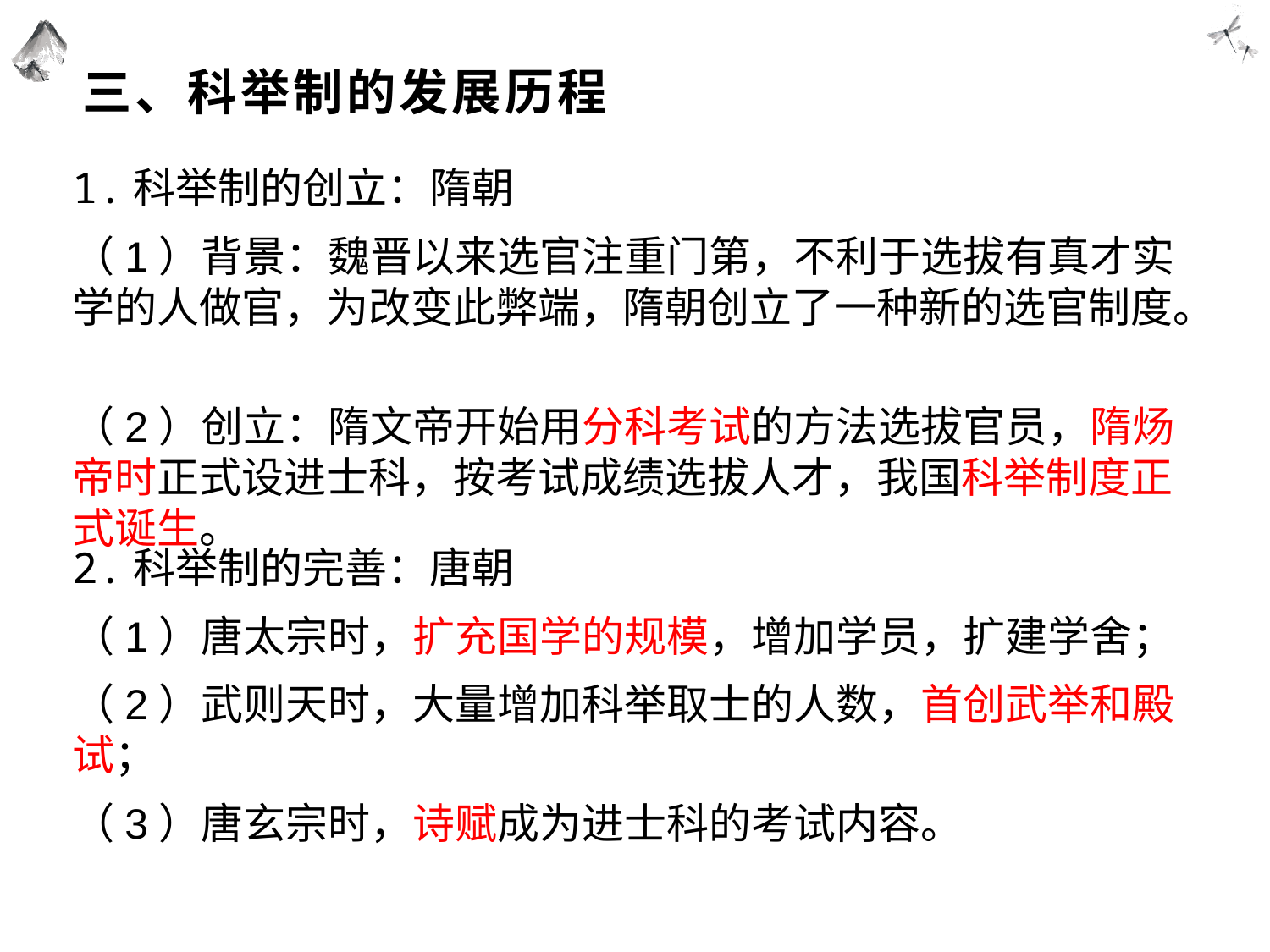

# 三、科举制的发展历程
1.科举制的创立：隋朝
（1）背景：魏晋以来选官注重门第，不利于选拔有真才实学的人做官，为改变此弊端，隋朝创立了一种新的选官制度。
（2）创立：隋文帝开始用分科考试的方法选拔官员，隋炀帝时正式设进士科，按考试成绩选拔人才，我国科举制度正式诞生。
2.科举制的完善：唐朝
（1）唐太宗时，扩充国学的规模，增加学员，扩建学舍；
（2）武则天时，大量增加科举取士的人数，首创武举和殿试；
（3）唐玄宗时，诗赋成为进士科的考试内容。